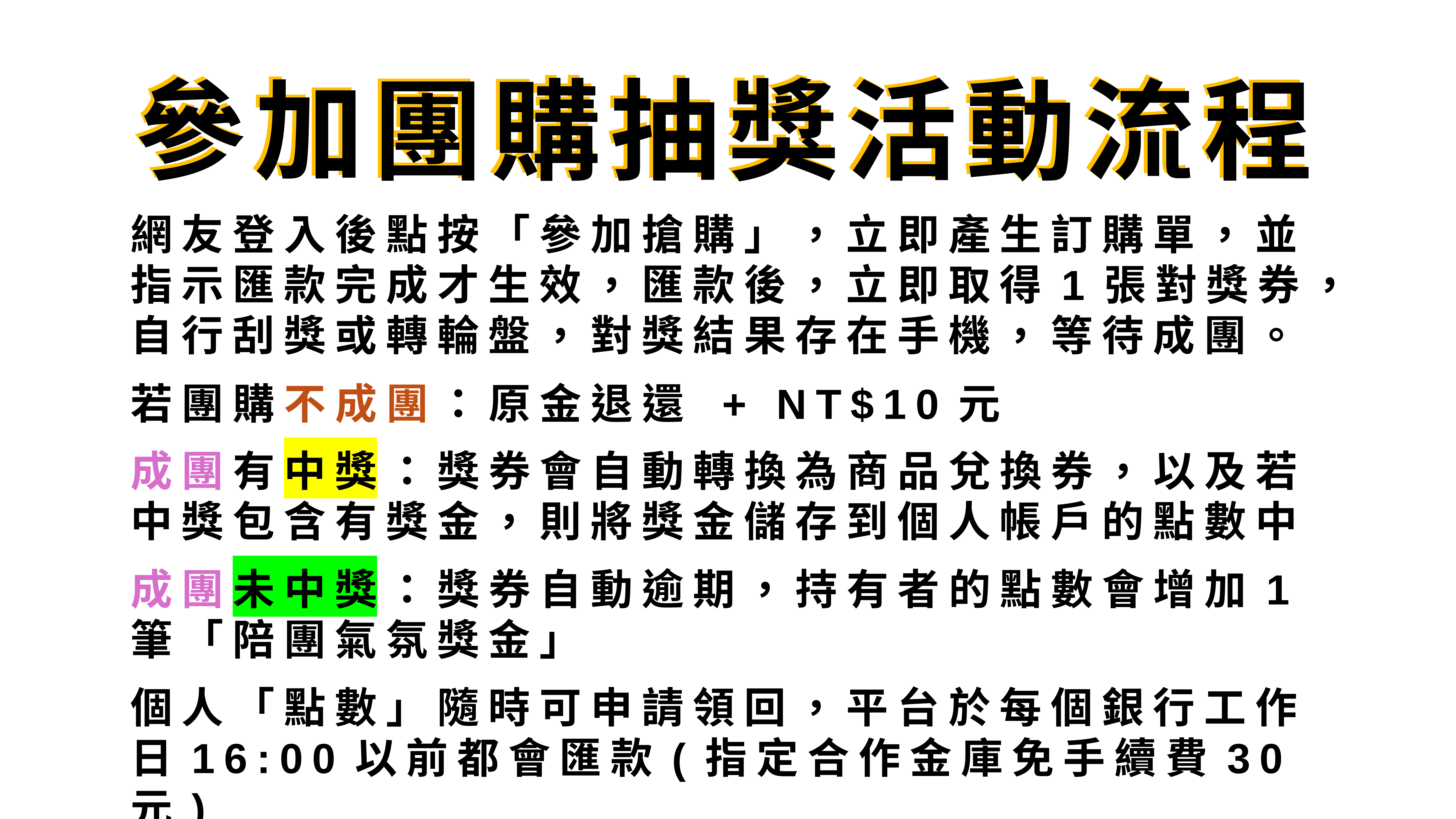

參加團購抽獎活動流程
參加團購抽獎活動流程
網友登入後點按「參加搶購」，立即產生訂購單，並指示匯款完成才生效，匯款後，立即取得1張對獎券，自行刮獎或轉輪盤，對獎結果存在手機，等待成團。
若團購不成團：原金退還 + NT$10元
成團有中獎：獎券會自動轉換為商品兌換券，以及若中獎包含有獎金，則將獎金儲存到個人帳戶的點數中
成團未中獎：獎券自動逾期，持有者的點數會增加1筆「陪團氣氛獎金」
個人「點數」隨時可申請領回，平台於每個銀行工作日16:00以前都會匯款(指定合作金庫免手續費30元)